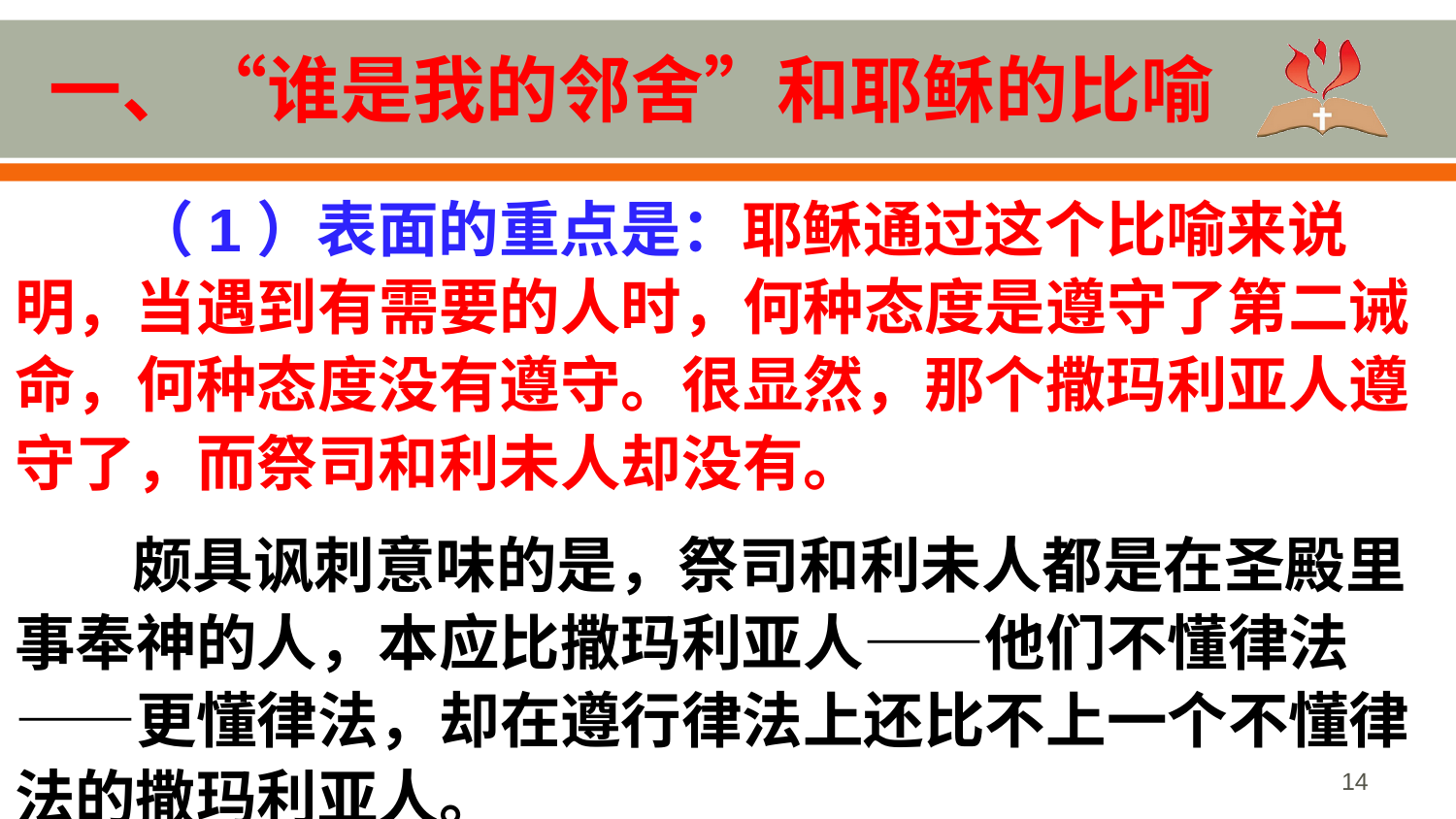

# 一、“谁是我的邻舍”和耶稣的比喻
（1）表面的重点是：耶稣通过这个比喻来说明，当遇到有需要的人时，何种态度是遵守了第二诫命，何种态度没有遵守。很显然，那个撒玛利亚人遵守了，而祭司和利未人却没有。
颇具讽刺意味的是，祭司和利未人都是在圣殿里事奉神的人，本应比撒玛利亚人——他们不懂律法——更懂律法，却在遵行律法上还比不上一个不懂律法的撒玛利亚人。

14